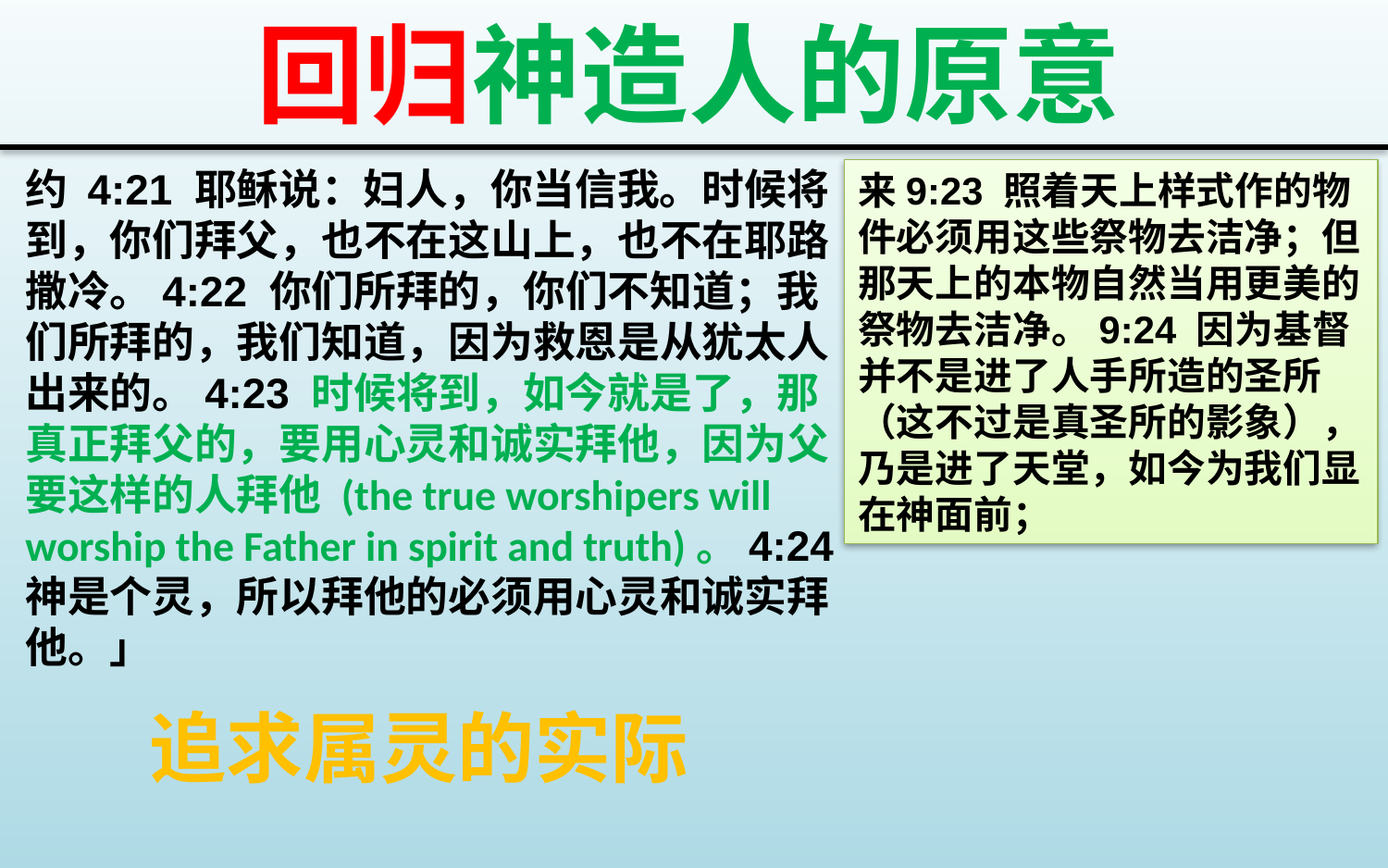

回归神造人的原意
约 4:21 耶稣说：妇人，你当信我。时候将到，你们拜父，也不在这山上，也不在耶路撒冷。4:22 你们所拜的，你们不知道；我们所拜的，我们知道，因为救恩是从犹太人出来的。4:23 时候将到，如今就是了，那真正拜父的，要用心灵和诚实拜他，因为父要这样的人拜他 (the true worshipers will worship the Father in spirit and truth)。4:24 神是个灵，所以拜他的必须用心灵和诚实拜他。」
来9:23 照着天上样式作的物件必须用这些祭物去洁净；但那天上的本物自然当用更美的祭物去洁净。9:24 因为基督并不是进了人手所造的圣所（这不过是真圣所的影象），乃是进了天堂，如今为我们显在神面前；
追求属灵的实际